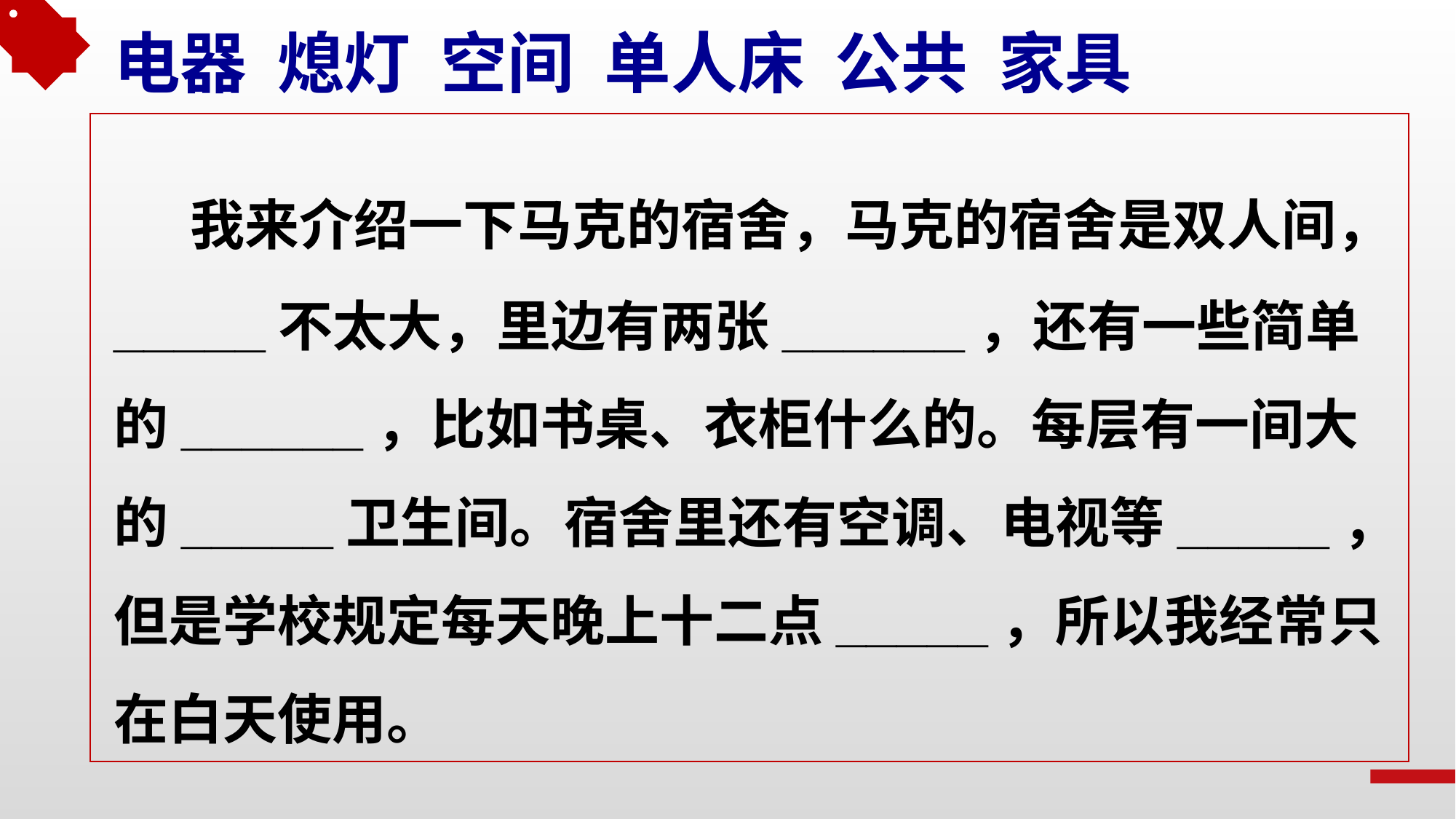

电器  熄灯  空间  单人床  公共  家具

    我来介绍一下马克的宿舍，马克的宿舍是双人间，_____不太大，里边有两张______，还有一些简单的______，比如书桌、衣柜什么的。每层有一间大的_____卫生间。宿舍里还有空调、电视等_____，但是学校规定每天晚上十二点_____，所以我经常只在白天使用。